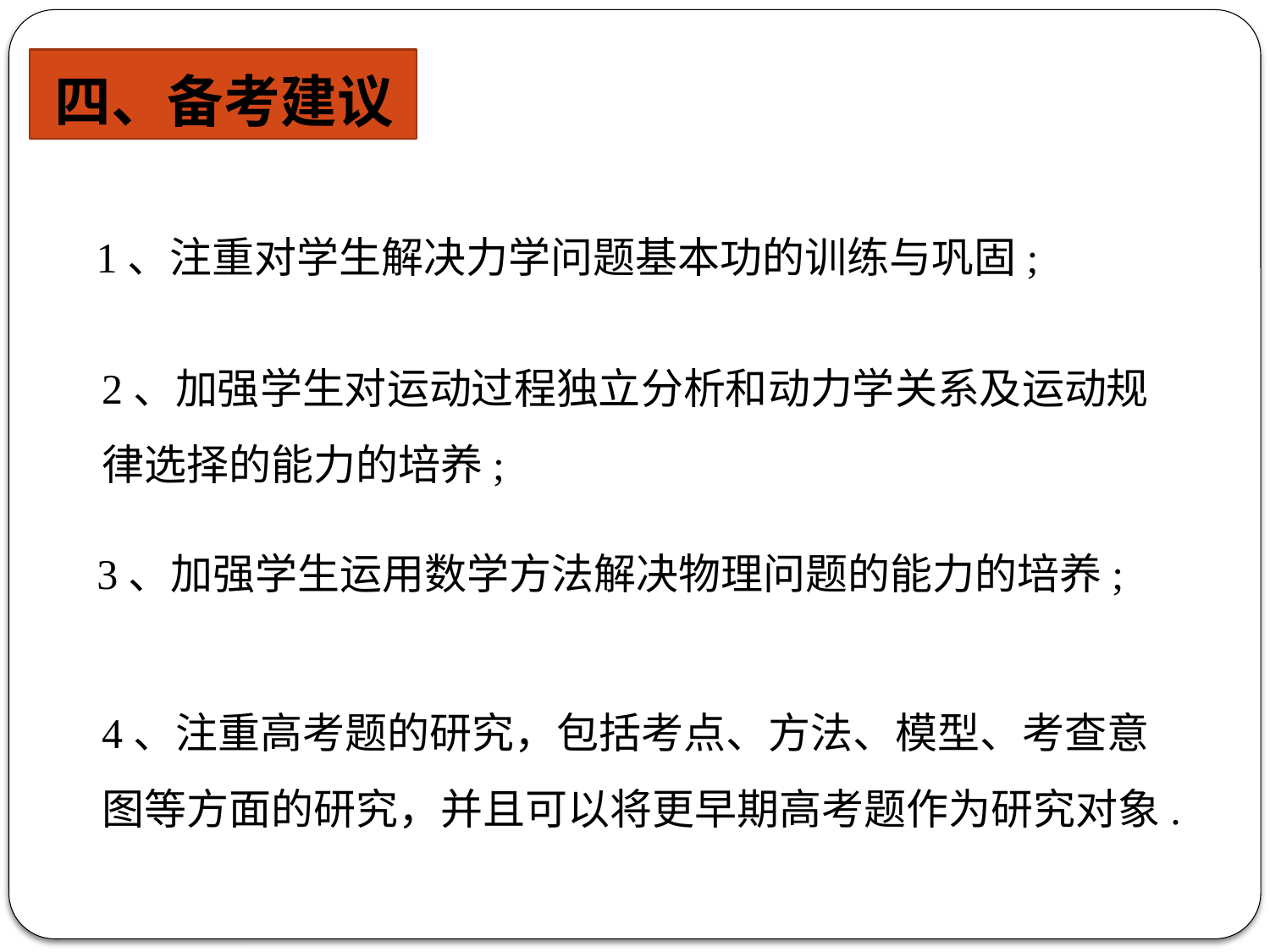

四、备考建议
1、注重对学生解决力学问题基本功的训练与巩固;
2、加强学生对运动过程独立分析和动力学关系及运动规律选择的能力的培养;
3、加强学生运用数学方法解决物理问题的能力的培养;
4、注重高考题的研究，包括考点、方法、模型、考查意图等方面的研究，并且可以将更早期高考题作为研究对象.